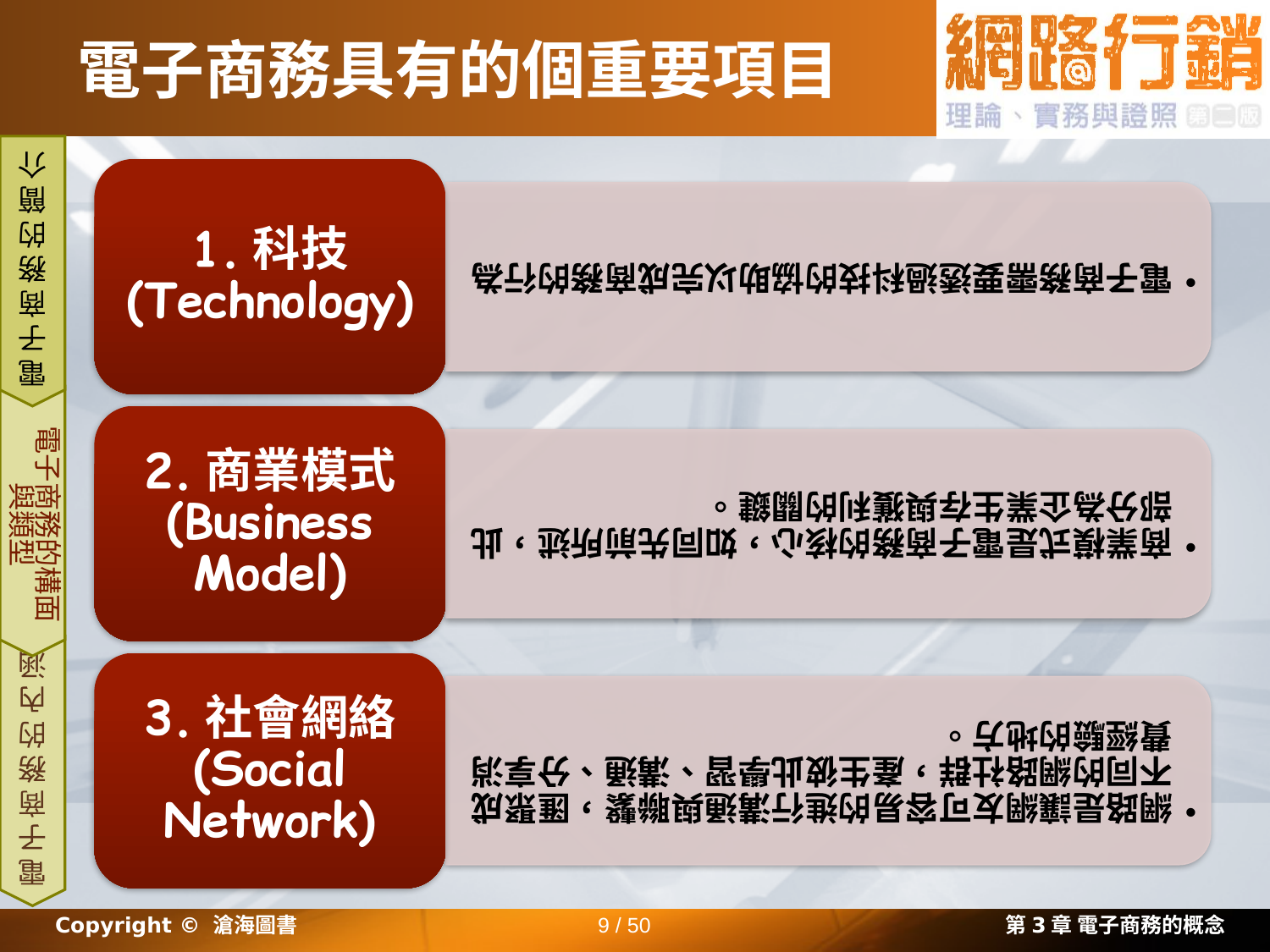

# 電子商務具有的個重要項目
電子商務需要透過科技的協助以完成商務的行為
1.科技 (Technology)
商業模式是電子商務的核心，如同先前所述，此部分為企業生存與獲利的關鍵。
2.商業模式 (Business Model)
網路是讓網友可容易的進行溝通與聯繫，匯聚成不同的網路社群，產生彼此學習、溝通、分享消費經驗的地方。
3.社會網絡 (Social Network)
電子商務的簡介
電子商務的構面與類型

電子商務的內涵
Copyright © 滄海圖書
9 / 50
第3章 電子商務的概念